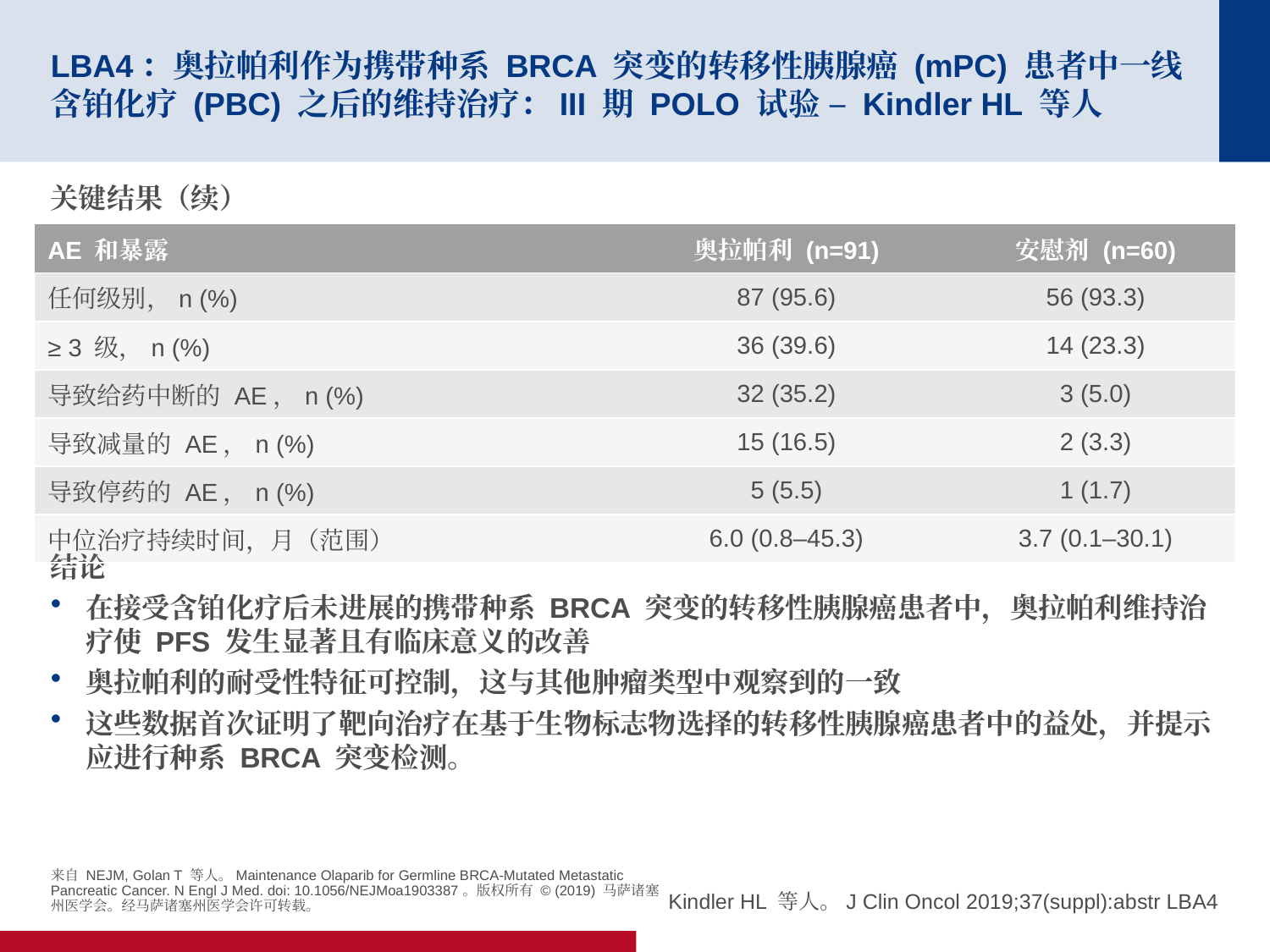

# LBA4：奥拉帕利作为携带种系 BRCA 突变的转移性胰腺癌 (mPC) 患者中一线含铂化疗 (PBC) 之后的维持治疗：III 期 POLO 试验 – Kindler HL 等人
关键结果（续）

结论
在接受含铂化疗后未进展的携带种系 BRCA 突变的转移性胰腺癌患者中，奥拉帕利维持治疗使 PFS 发生显著且有临床意义的改善
奥拉帕利的耐受性特征可控制，这与其他肿瘤类型中观察到的一致
这些数据首次证明了靶向治疗在基于生物标志物选择的转移性胰腺癌患者中的益处，并提示应进行种系 BRCA 突变检测。
| AE 和暴露 | 奥拉帕利 (n=91) | 安慰剂 (n=60) |
| --- | --- | --- |
| 任何级别，n (%) | 87 (95.6) | 56 (93.3) |
| ≥ 3 级，n (%) | 36 (39.6) | 14 (23.3) |
| 导致给药中断的 AE，n (%) | 32 (35.2) | 3 (5.0) |
| 导致减量的 AE，n (%) | 15 (16.5) | 2 (3.3) |
| 导致停药的 AE，n (%) | 5 (5.5) | 1 (1.7) |
| 中位治疗持续时间，月（范围） | 6.0 (0.8–45.3) | 3.7 (0.1–30.1) |
来自 NEJM, Golan T 等人。Maintenance Olaparib for Germline BRCA-Mutated Metastatic Pancreatic Cancer. N Engl J Med. doi: 10.1056/NEJMoa1903387。版权所有 © (2019) 马萨诸塞州医学会。经马萨诸塞州医学会许可转载。
Kindler HL 等人。J Clin Oncol 2019;37(suppl):abstr LBA4